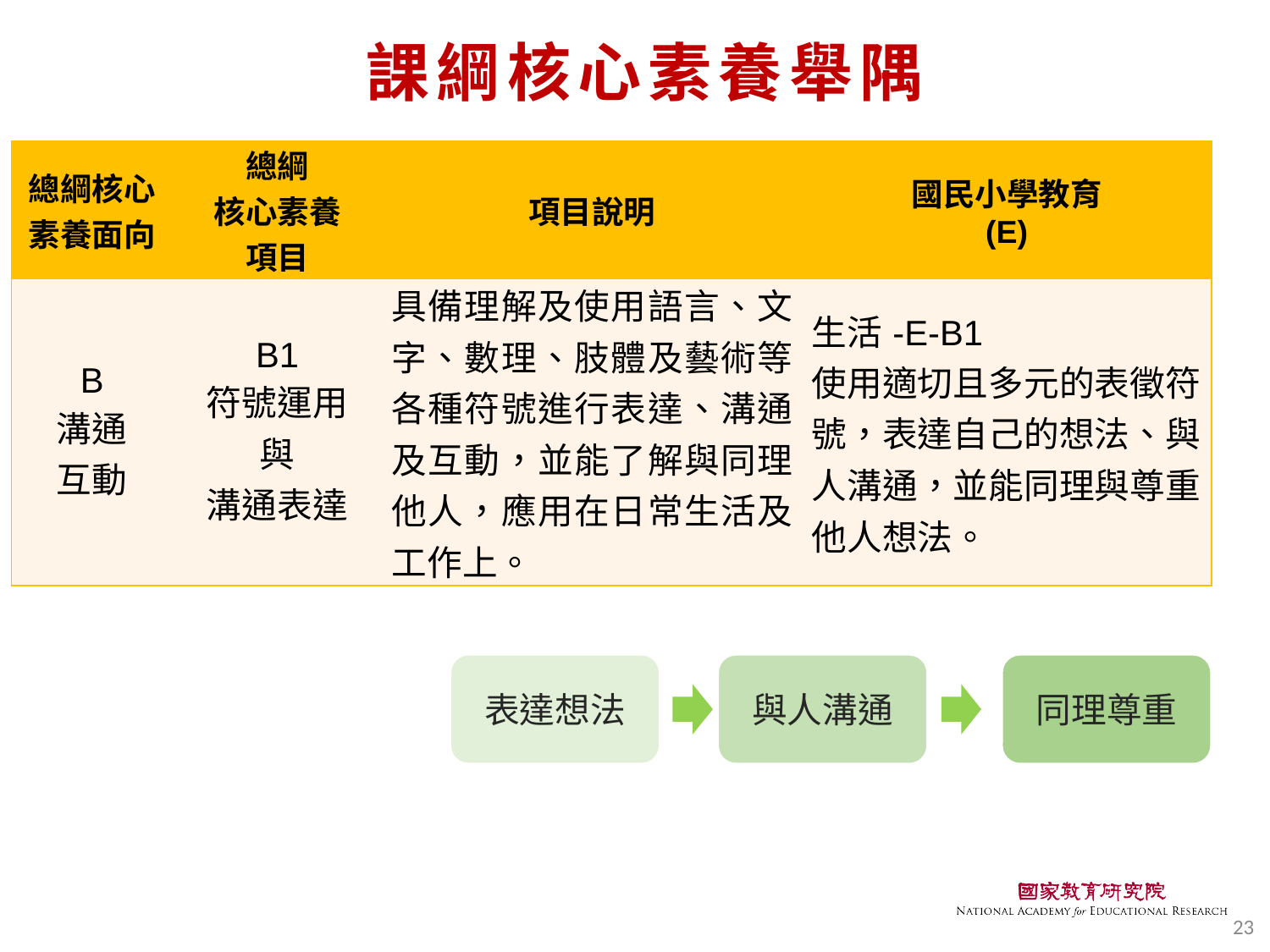

# 課綱核心素養舉隅
| 總綱核心素養面向 | 總綱 核心素養 項目 | 項目說明 | 國民小學教育 (E) |
| --- | --- | --- | --- |
| B 溝通 互動 | B1 符號運用 與 溝通表達 | 具備理解及使用語言、文字、數理、肢體及藝術等各種符號進行表達、溝通及互動，並能了解與同理他人，應用在日常生活及工作上。 | 生活-E-B1 使用適切且多元的表徵符號，表達自己的想法、與人溝通，並能同理與尊重他人想法。 |
表達想法
與人溝通
同理尊重

23